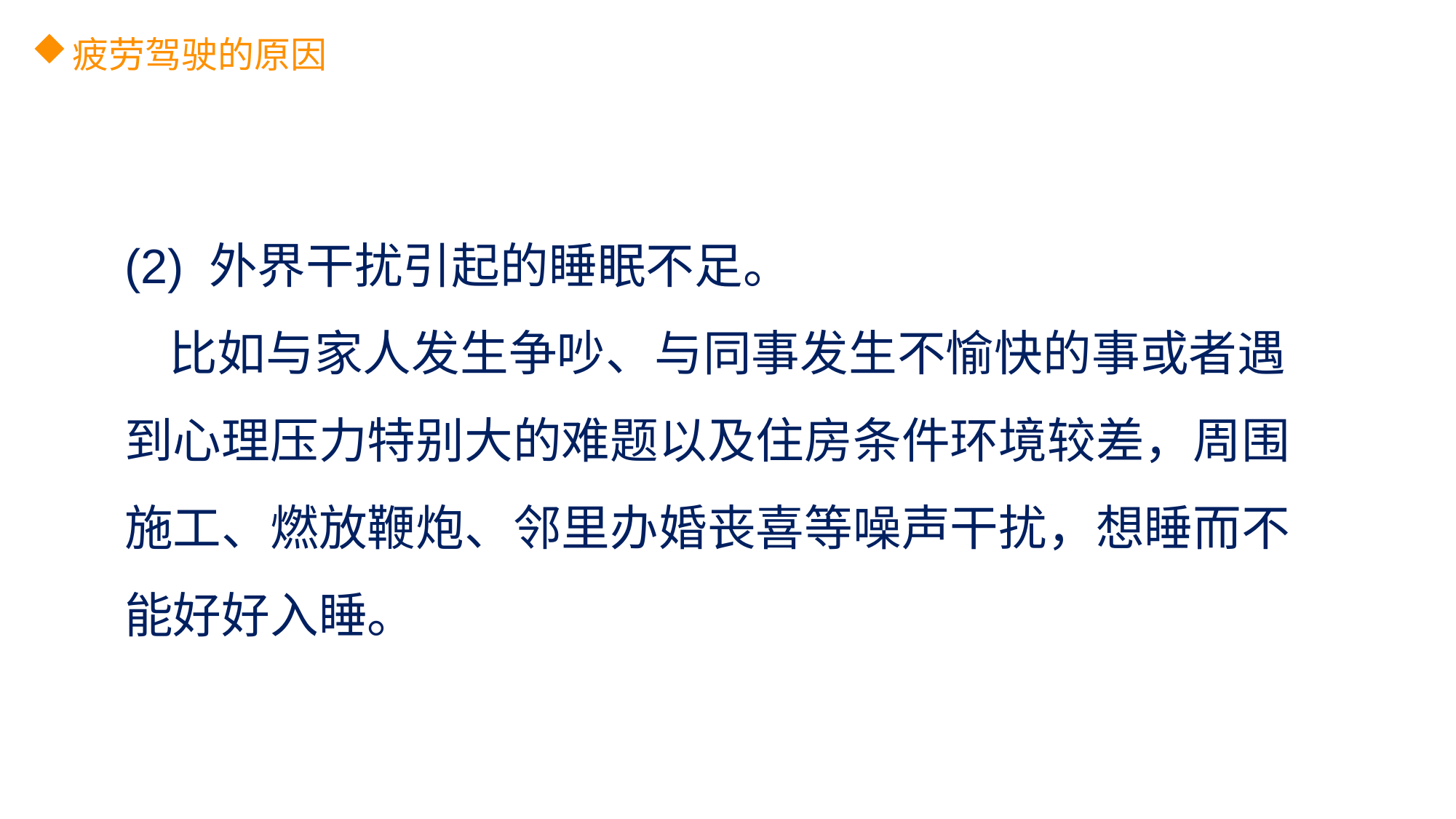

疲劳驾驶的原因
(2) 外界干扰引起的睡眠不足。
   比如与家人发生争吵、与同事发生不愉快的事或者遇到心理压力特别大的难题以及住房条件环境较差，周围施工、燃放鞭炮、邻里办婚丧喜等噪声干扰，想睡而不能好好入睡。